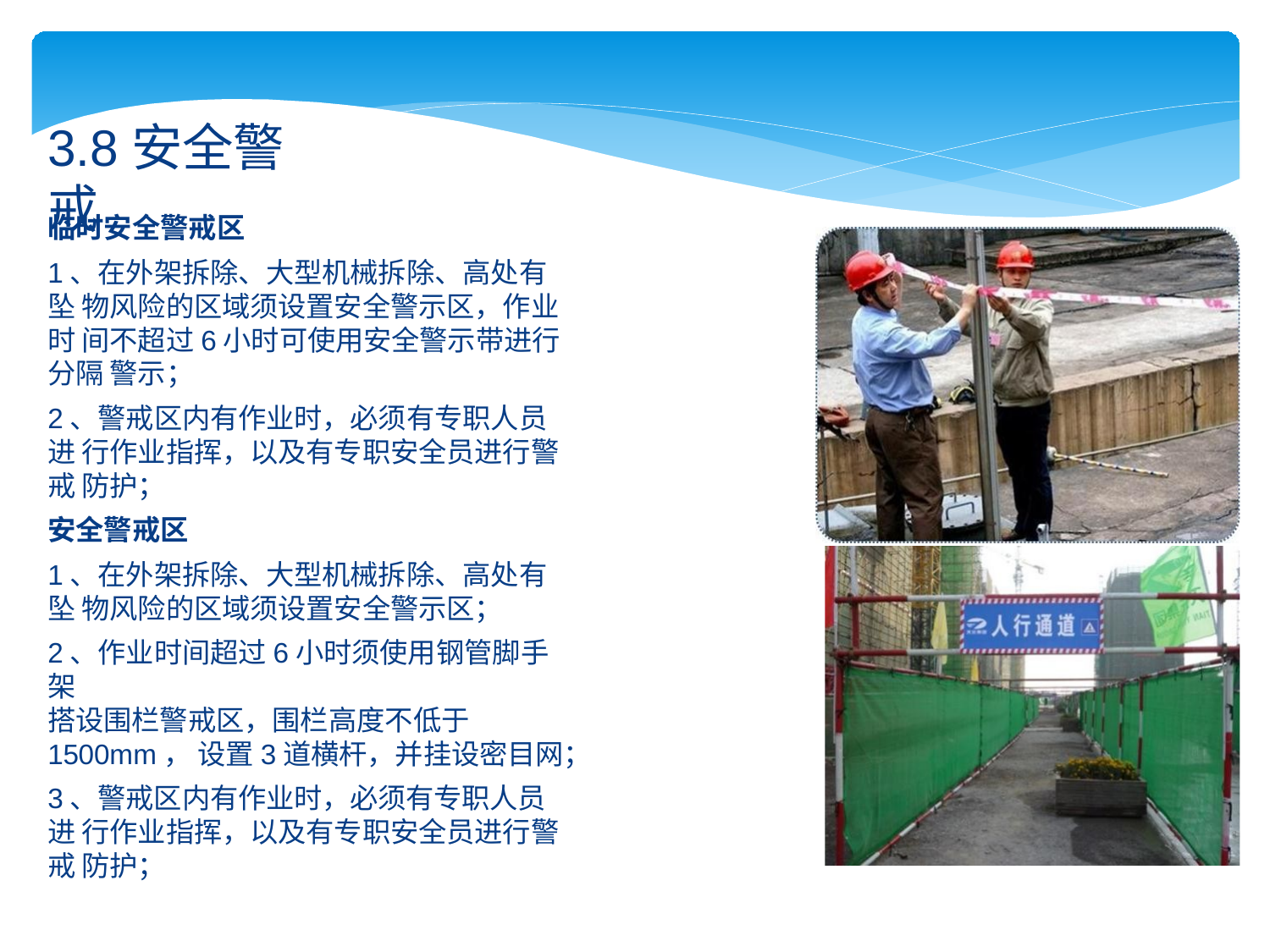

# 3.8安全警戒

临时安全警戒区
1、在外架拆除、大型机械拆除、高处有坠 物风险的区域须设置安全警示区，作业时 间不超过6小时可使用安全警示带进行分隔 警示；
2、警戒区内有作业时，必须有专职人员进 行作业指挥，以及有专职安全员进行警戒 防护；
安全警戒区
1、在外架拆除、大型机械拆除、高处有坠 物风险的区域须设置安全警示区；
2、作业时间超过6小时须使用钢管脚手架
搭设围栏警戒区，围栏高度不低于1500mm， 设置3道横杆，并挂设密目网；
3、警戒区内有作业时，必须有专职人员进 行作业指挥，以及有专职安全员进行警戒 防护；